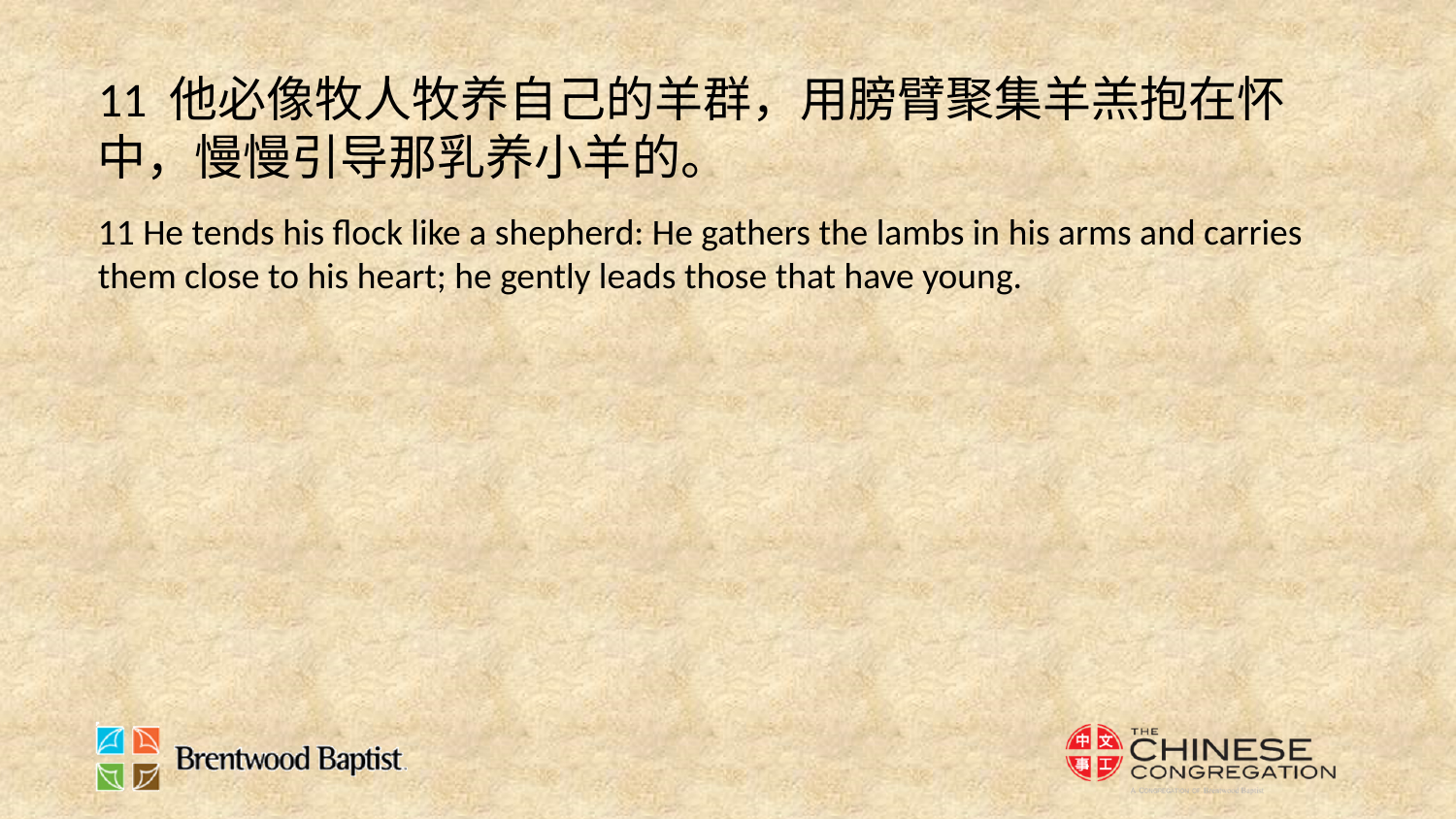

11 他必像牧人牧养自己的羊群，用膀臂聚集羊羔抱在怀中，慢慢引导那乳养小羊的。

11 He tends his flock like a shepherd: He gathers the lambs in his arms and carries them close to his heart; he gently leads those that have young.